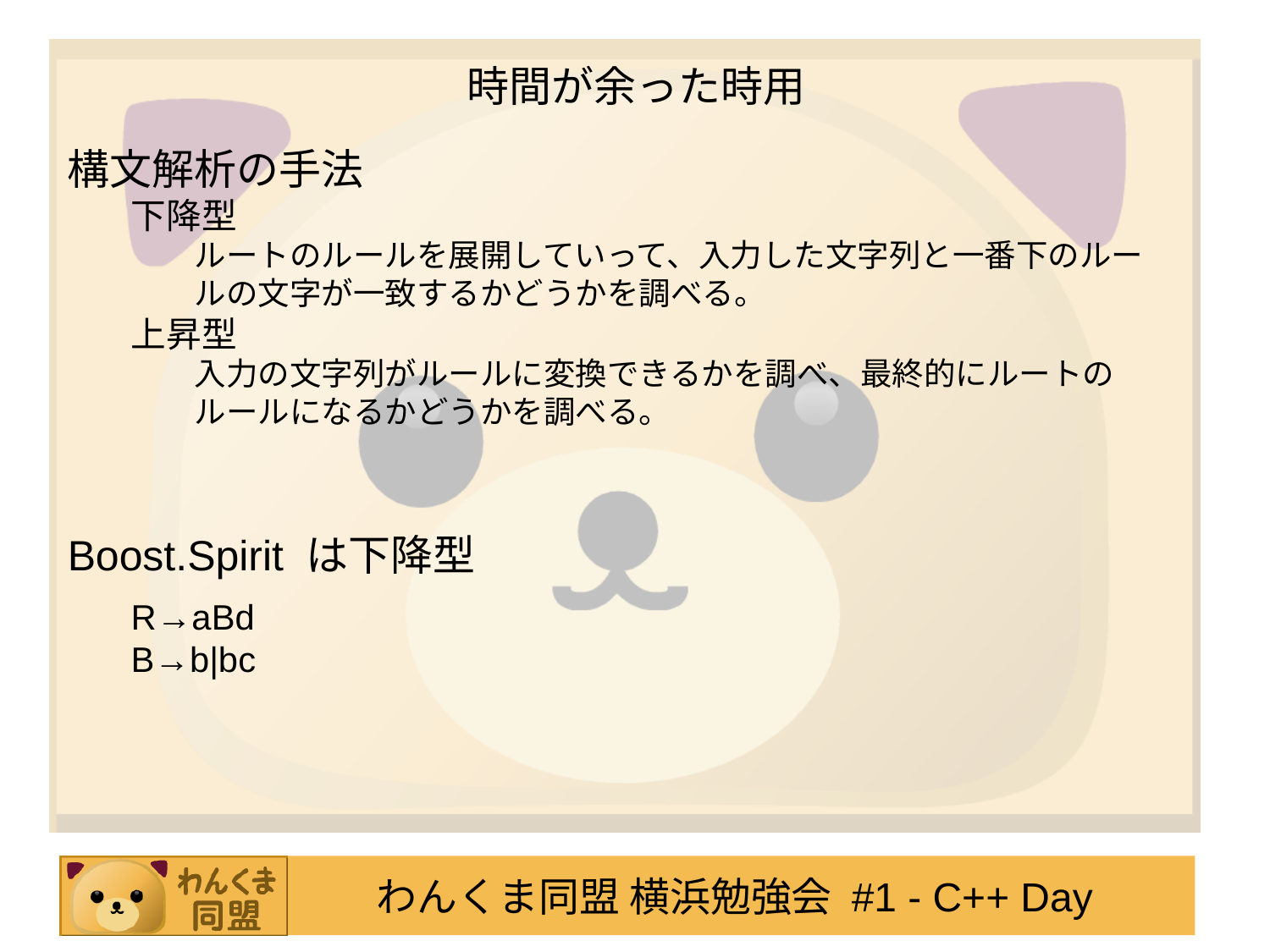

時間が余った時用
構文解析の手法
下降型
ルートのルールを展開していって、入力した文字列と一番下のルールの文字が一致するかどうかを調べる。
上昇型
入力の文字列がルールに変換できるかを調べ、最終的にルートのルールになるかどうかを調べる。
Boost.Spirit は下降型
R→aBd
B→b|bc